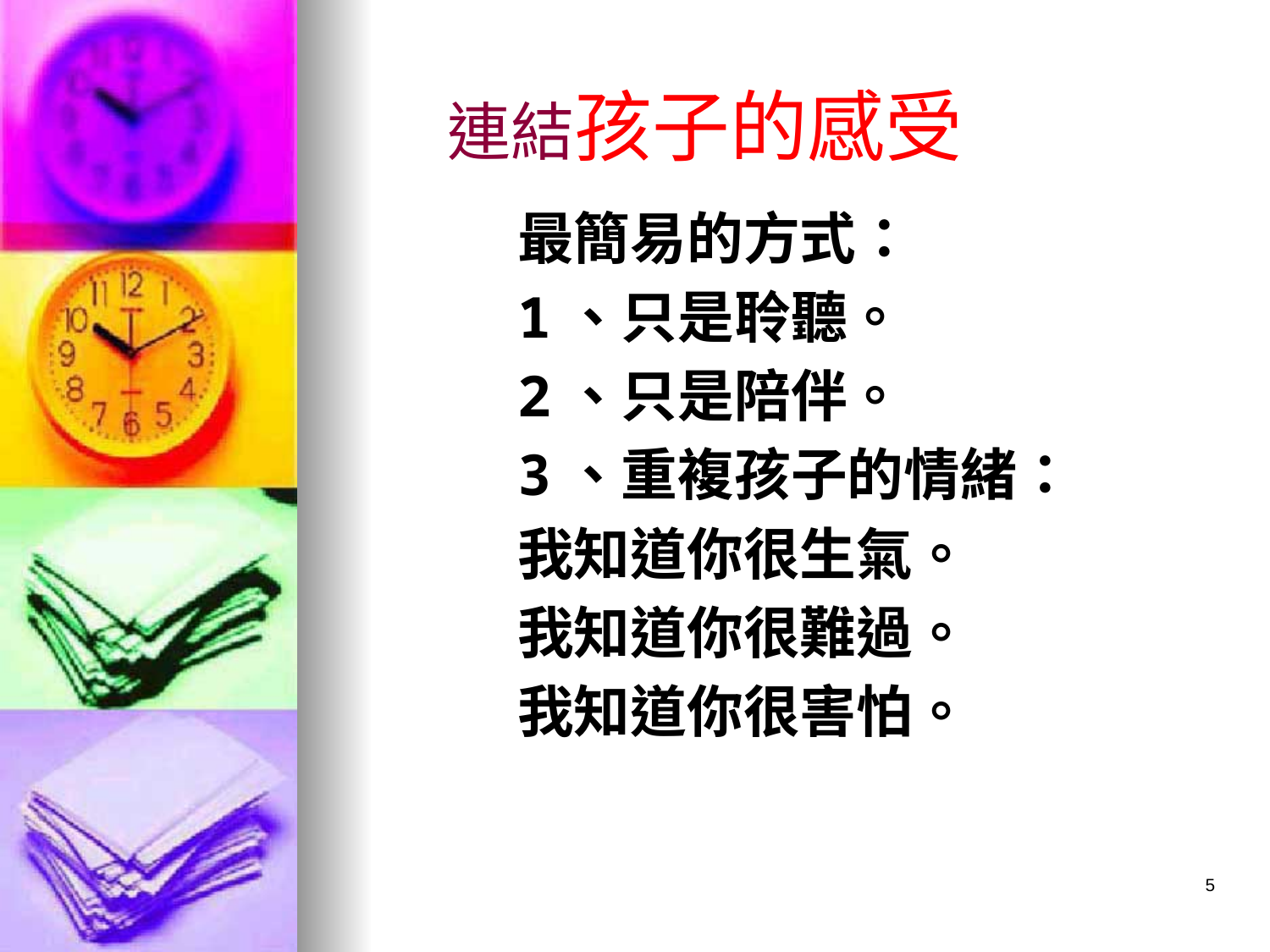

# 連結孩子的感受
最簡易的方式：
1、只是聆聽。
2、只是陪伴。
3、重複孩子的情緒：
我知道你很生氣。
我知道你很難過。
我知道你很害怕。

5